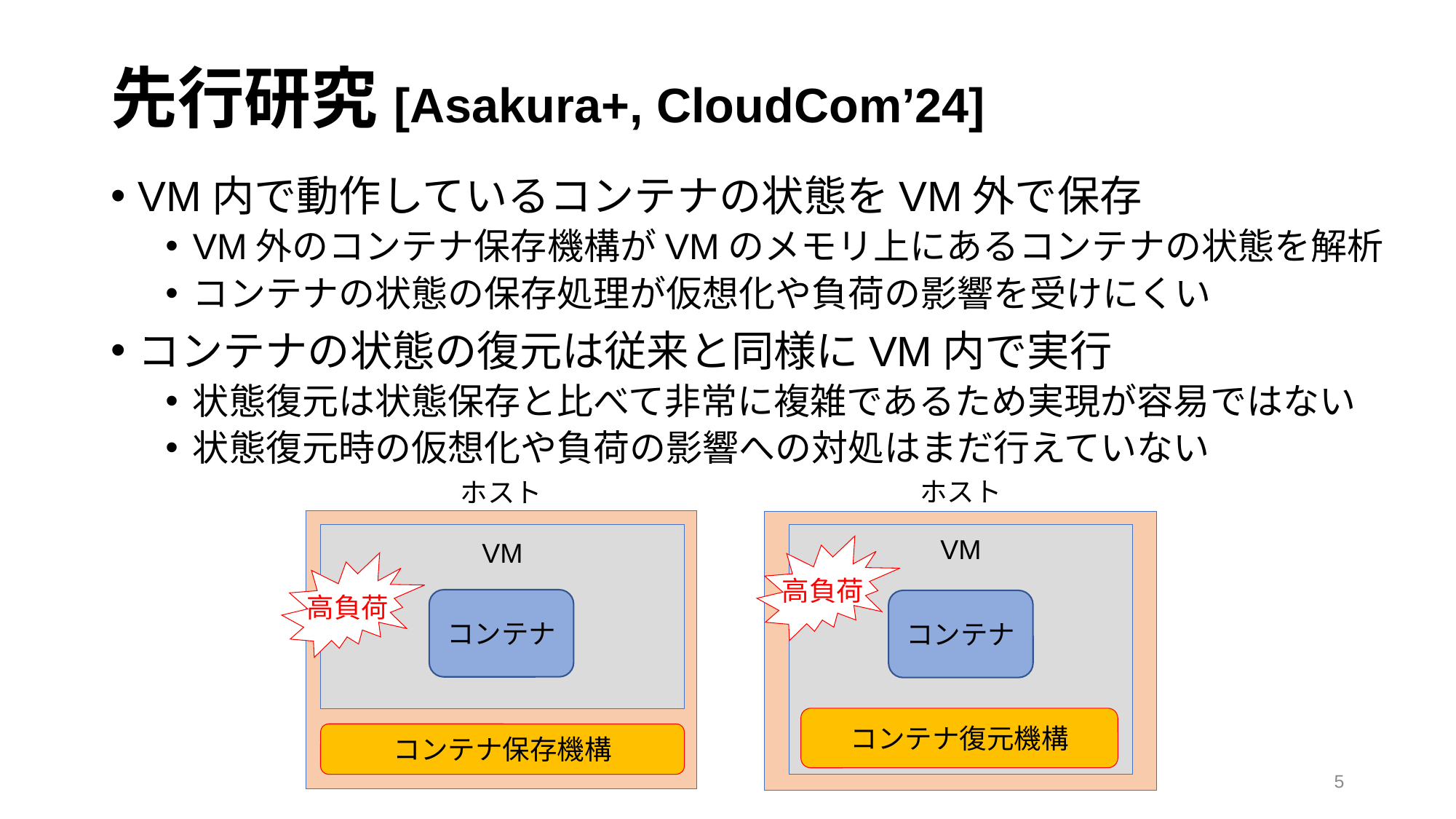

# 先行研究[Asakura+, CloudCom’24]
VM内で動作しているコンテナの状態をVM外で保存
VM外のコンテナ保存機構がVMのメモリ上にあるコンテナの状態を解析
コンテナの状態の保存処理が仮想化や負荷の影響を受けにくい
コンテナの状態の復元は従来と同様にVM内で実行
状態復元は状態保存と比べて非常に複雑であるため実現が容易ではない
状態復元時の仮想化や負荷の影響への対処はまだ行えていない

ホスト
ホスト

VM
VM
高負荷
高負荷
コンテナ
コンテナ
コンテナ復元機構
コンテナ保存機構
5